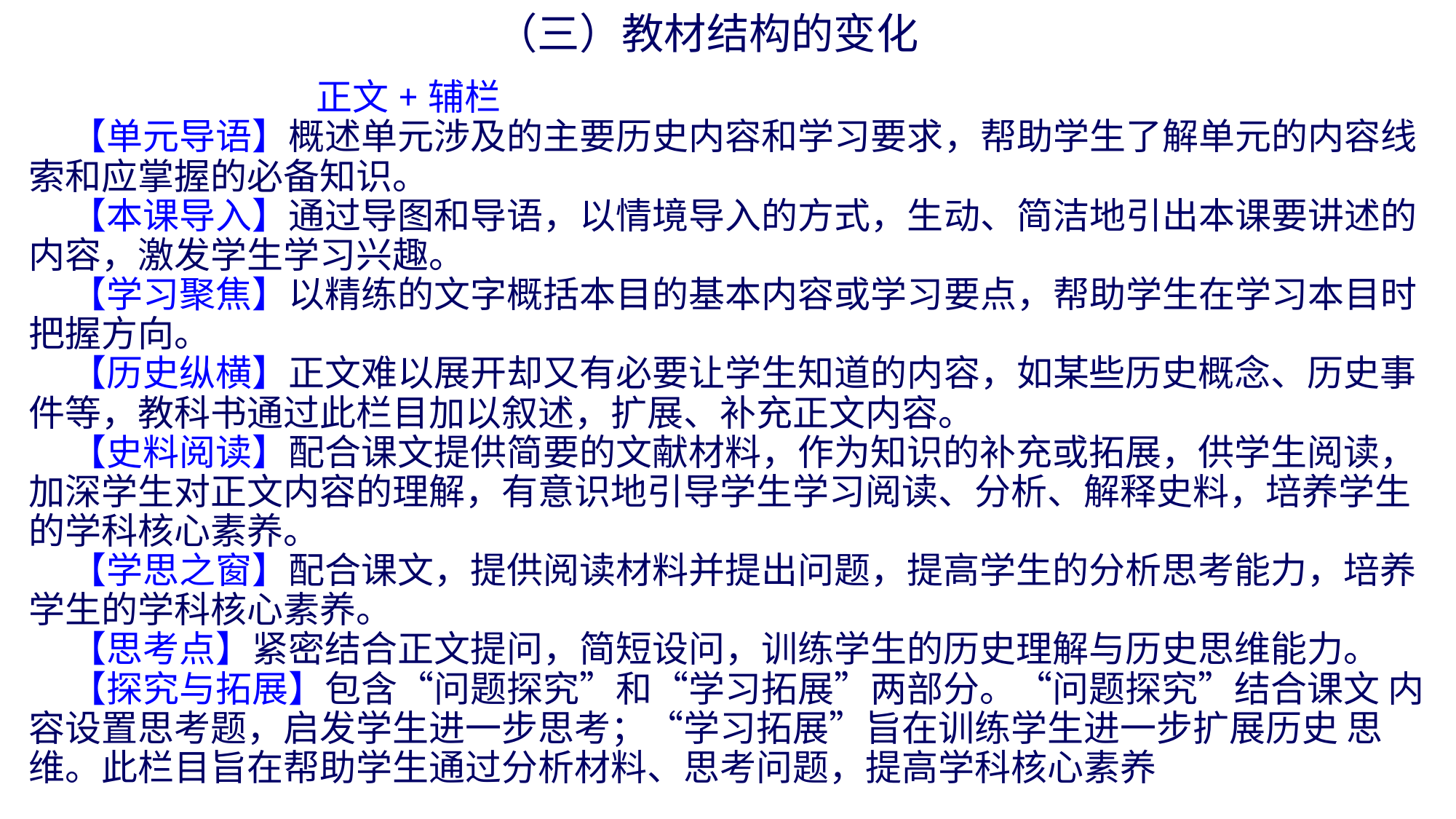

（三）教材结构的变化
                                  正文+辅栏
    【单元导语】概述单元涉及的主要历史内容和学习要求，帮助学生了解单元的内容线索和应掌握的必备知识。
    【本课导入】通过导图和导语，以情境导入的方式，生动、简洁地引出本课要讲述的内容，激发学生学习兴趣。
    【学习聚焦】以精练的文字概括本目的基本内容或学习要点，帮助学生在学习本目时把握方向。
    【历史纵横】正文难以展开却又有必要让学生知道的内容，如某些历史概念、历史事件等，教科书通过此栏目加以叙述，扩展、补充正文内容。
    【史料阅读】配合课文提供简要的文献材料，作为知识的补充或拓展，供学生阅读，加深学生对正文内容的理解，有意识地引导学生学习阅读、分析、解释史料，培养学生的学科核心素养。
    【学思之窗】配合课文，提供阅读材料并提出问题，提高学生的分析思考能力，培养学生的学科核心素养。
    【思考点】紧密结合正文提问，简短设问，训练学生的历史理解与历史思维能力。
    【探究与拓展】包含“问题探究”和“学习拓展”两部分。“问题探究”结合课文 内容设置思考题，启发学生进一步思考；“学习拓展”旨在训练学生进一步扩展历史 思维。此栏目旨在帮助学生通过分析材料、思考问题，提高学科核心素养